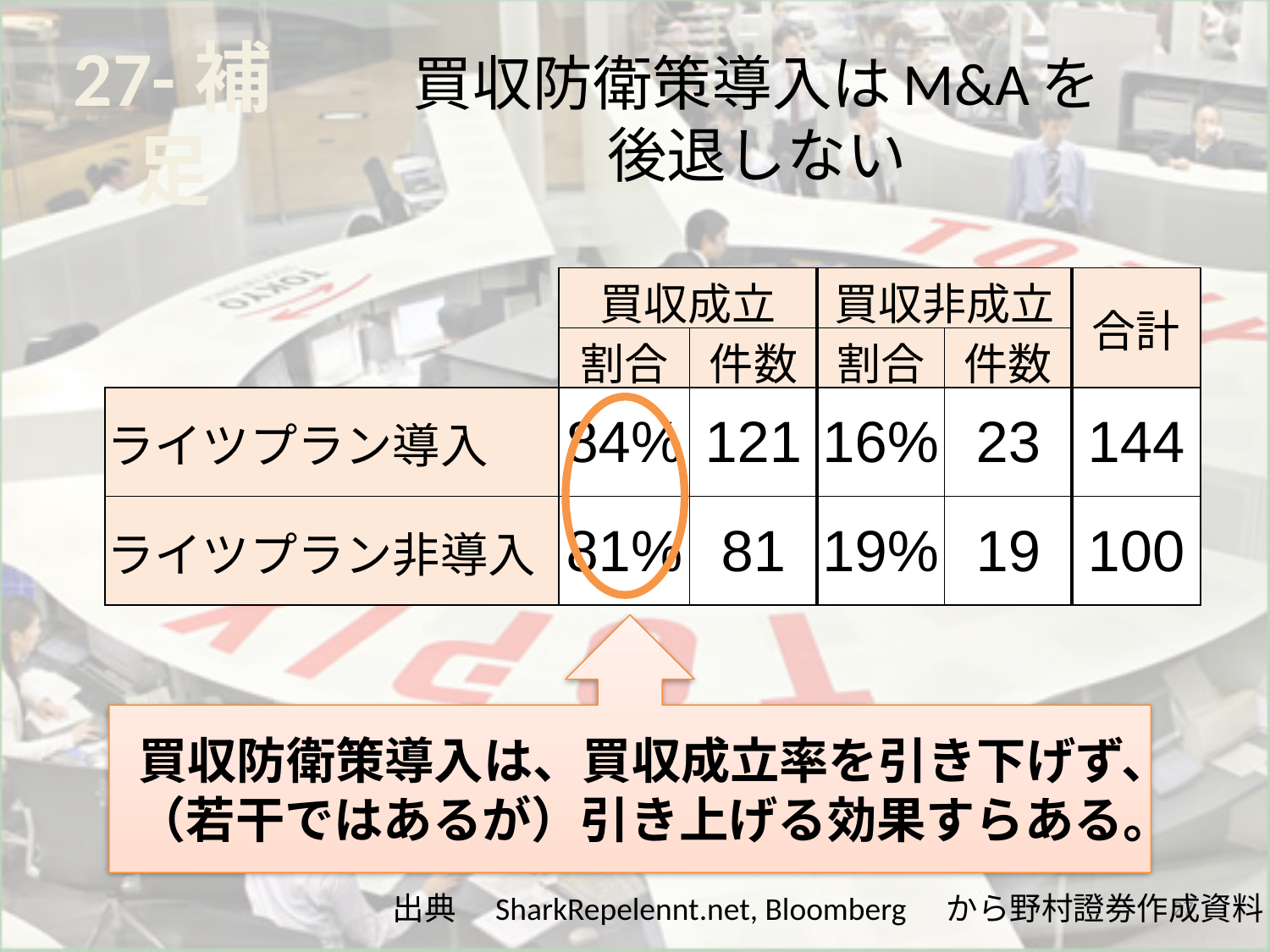

27-補足
# 買収防衛策導入はM&Aを 後退しない
|  | 買収成立 |  | 買収非成立 |  | 合計 |
| --- | --- | --- | --- | --- | --- |
|  | 割合 | 件数 | 割合 | 件数 |  |
| ライツプラン導入 | 84% | 121 | 16% | 23 | 144 |
| ライツプラン非導入 | 81% | 81 | 19% | 19 | 100 |

買収防衛策導入は、買収成立率を引き下げず、（若干ではあるが）引き上げる効果すらある。
27
出典　SharkRepelennt.net, Bloomberg　から野村證券作成資料